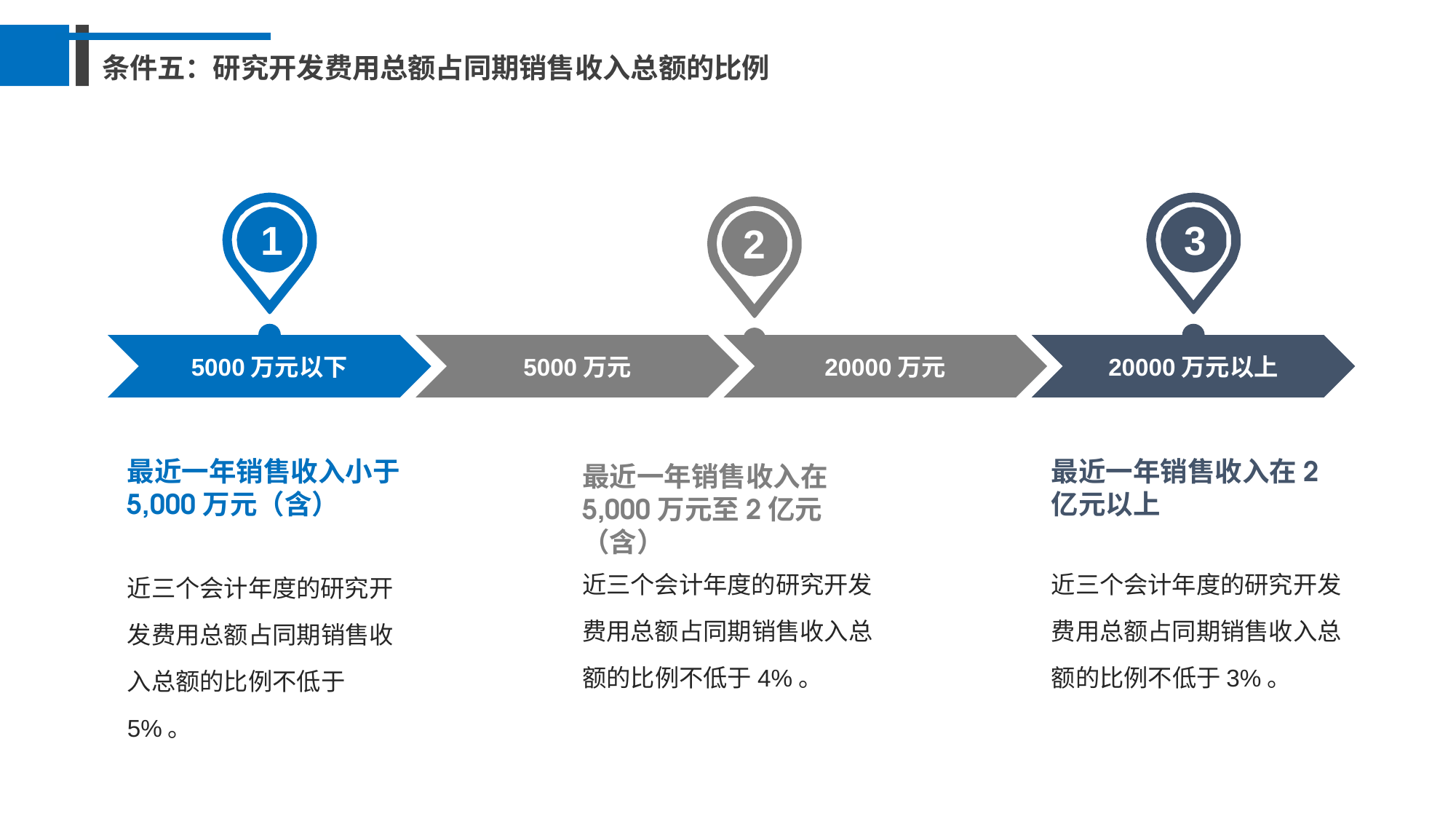

条件五：研究开发费用总额占同期销售收入总额的比例

1

3

2
5000万元以下
5000万元
20000万元
20000万元以上
最近一年销售收入小于5,000万元（含）
最近一年销售收入在2亿元以上
最近一年销售收入在5,000万元至2亿元（含）
近三个会计年度的研究开发费用总额占同期销售收入总额的比例不低于4%。
近三个会计年度的研究开发费用总额占同期销售收入总额的比例不低于3%。
近三个会计年度的研究开发费用总额占同期销售收入总额的比例不低于5%。